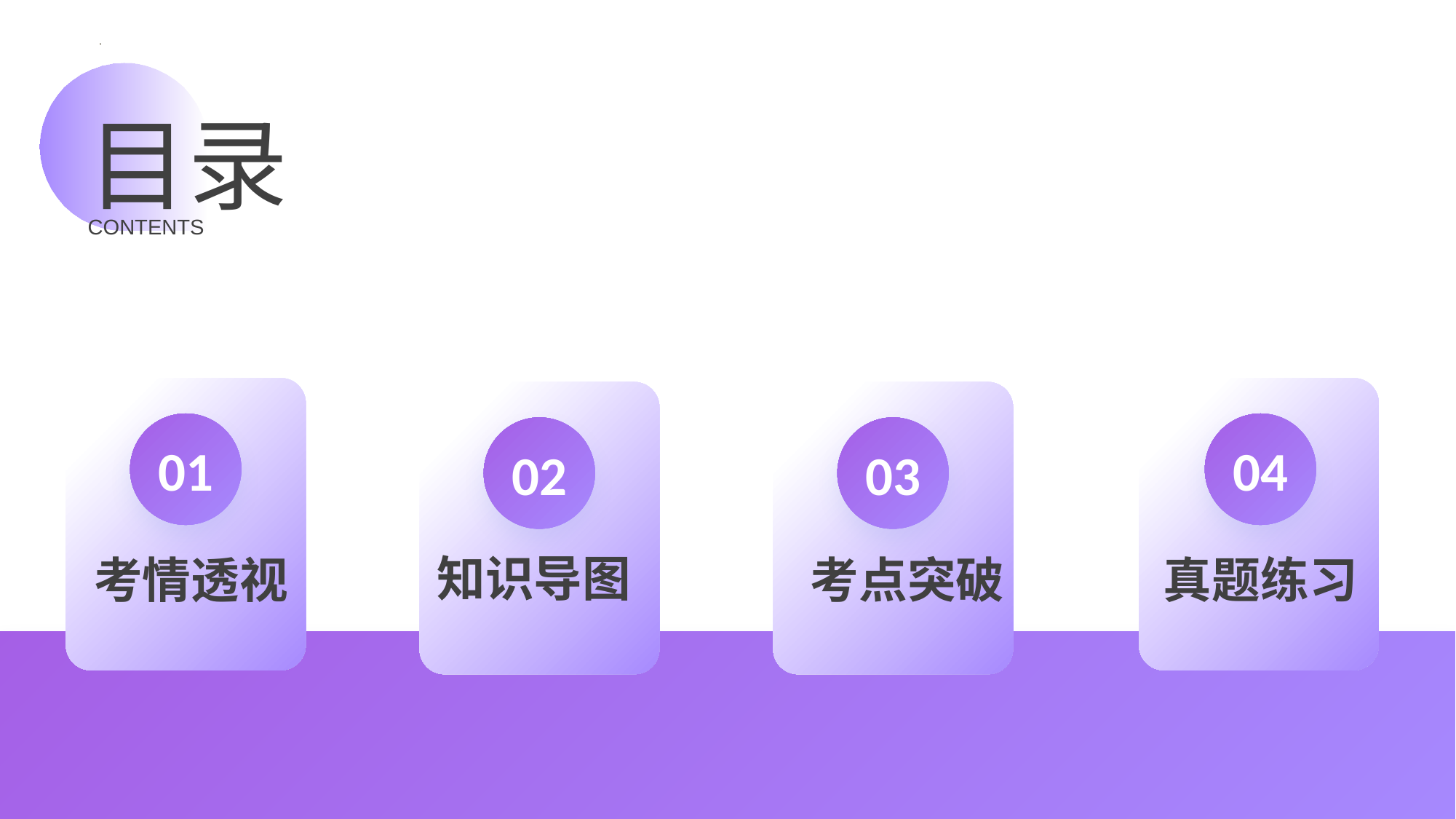

目录
CONTENTS

01
04
02
03
知识导图
考点突破
考情透视
真题练习